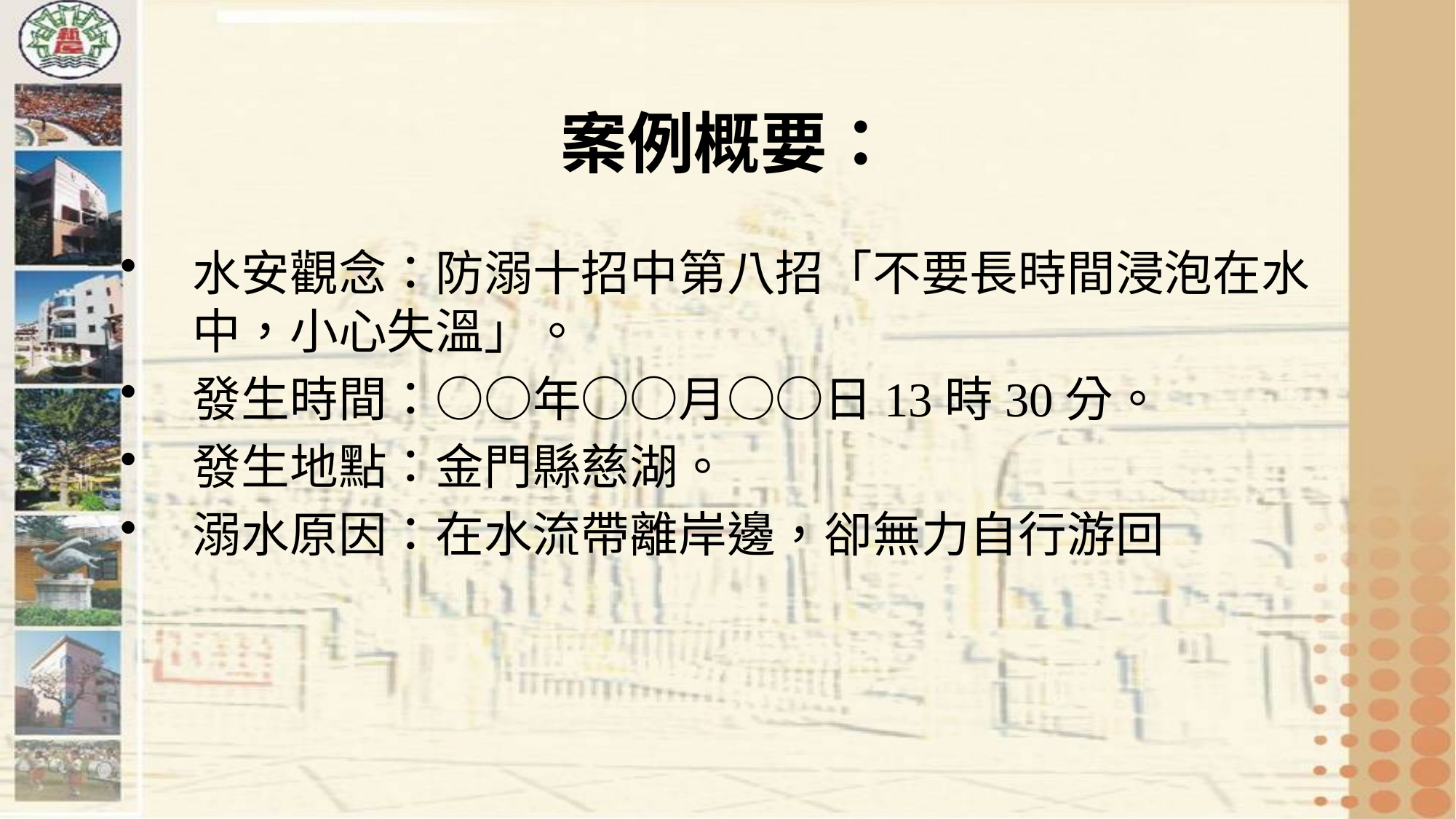

# 案例概要：
水安觀念：防溺十招中第八招「不要長時間浸泡在水中，小心失溫」。
發生時間：○○年○○月○○日13時30分。
發生地點：金門縣慈湖。
溺水原因：在水流帶離岸邊，卻無力自行游回